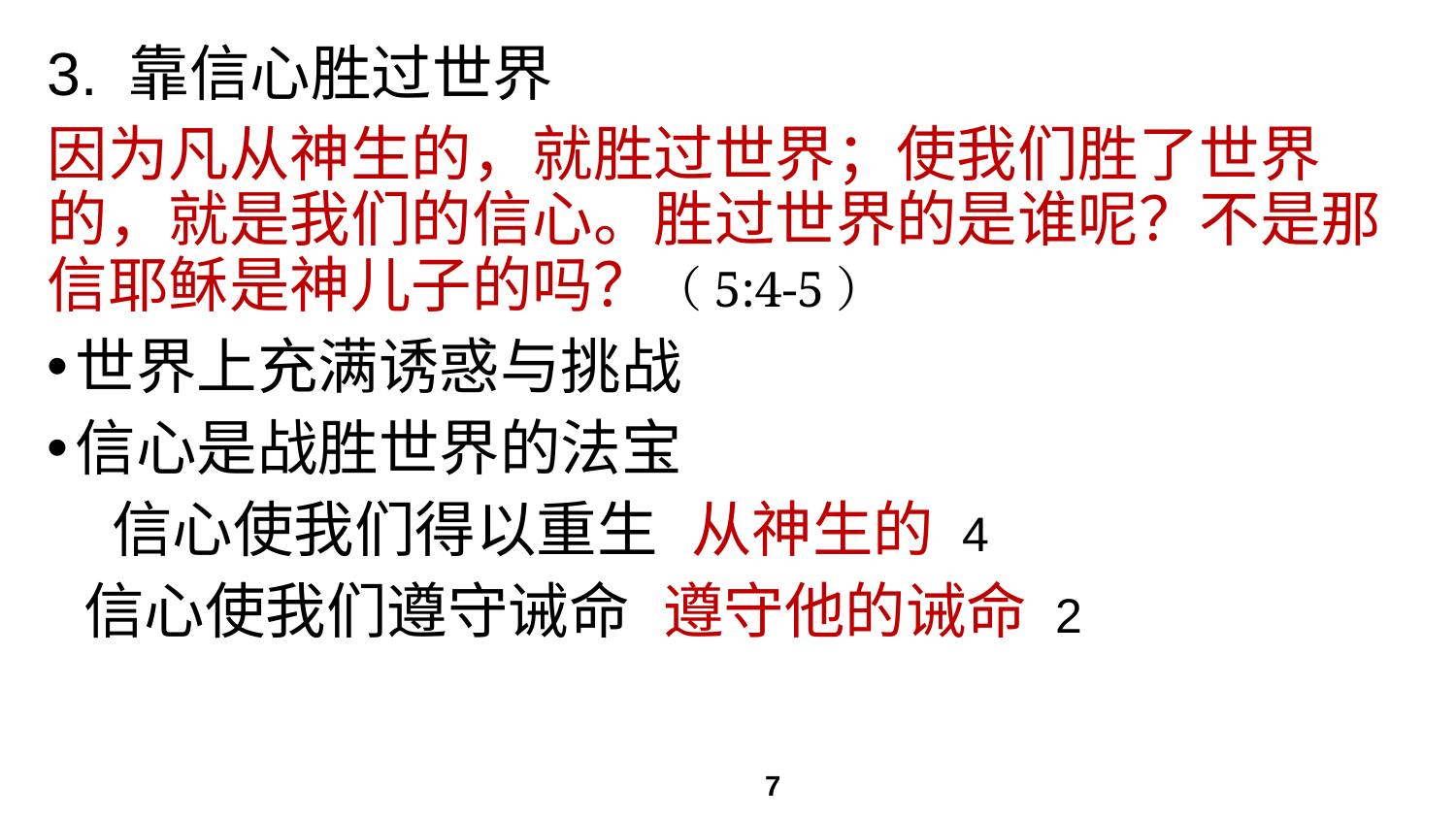

# 3. 靠信心胜过世界
因为凡从神生的，就胜过世界；使我们胜了世界的，就是我们的信心。胜过世界的是谁呢？不是那信耶稣是神儿子的吗？（5:4-5）
世界上充满诱惑与挑战
信心是战胜世界的法宝
   信心使我们得以重生  从神生的 4
  信心使我们遵守诫命  遵守他的诫命 2
7